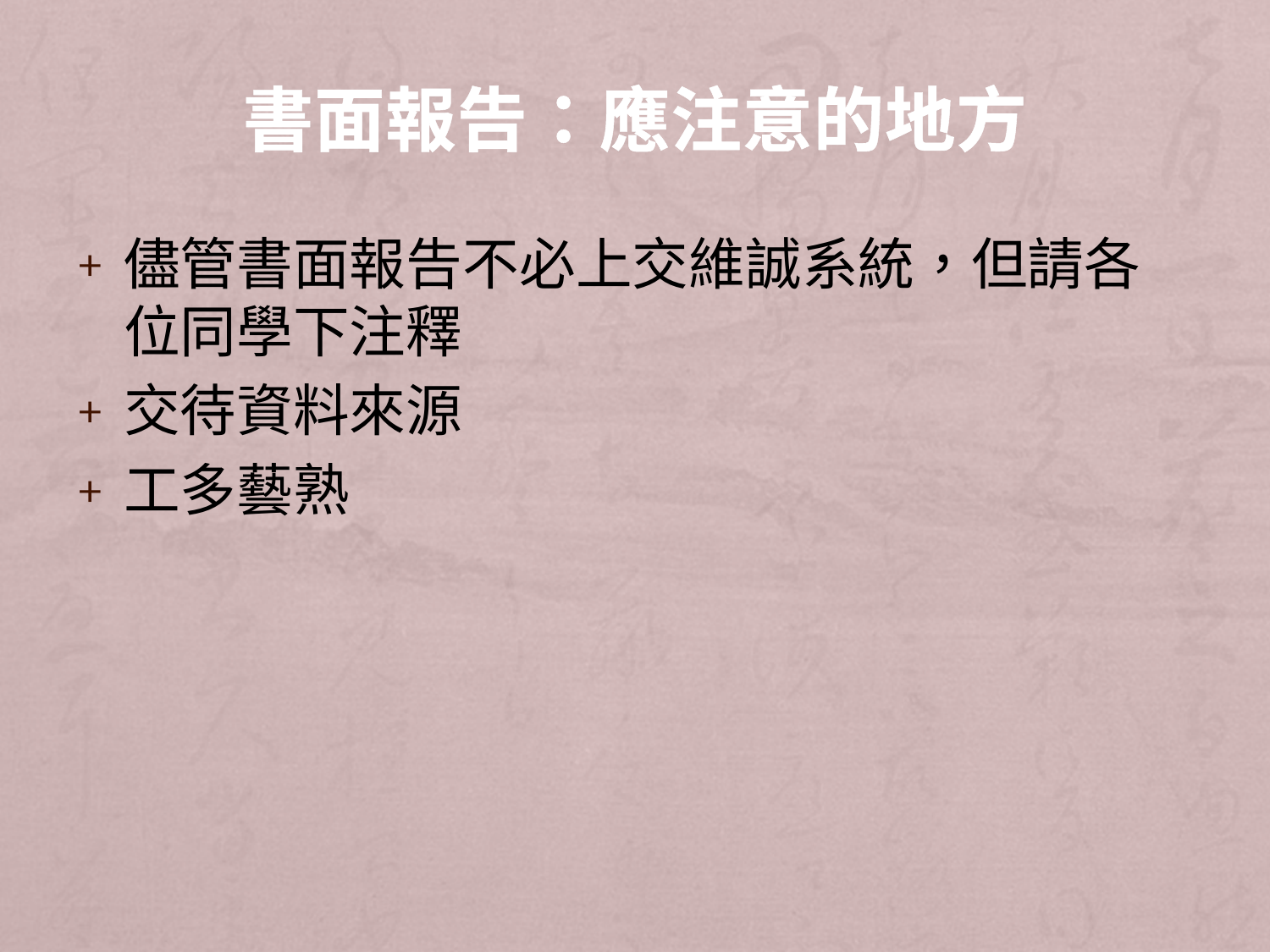

# 書面報告：應注意的地方
儘管書面報告不必上交維誠系統，但請各位同學下注釋
交待資料來源
工多藝熟